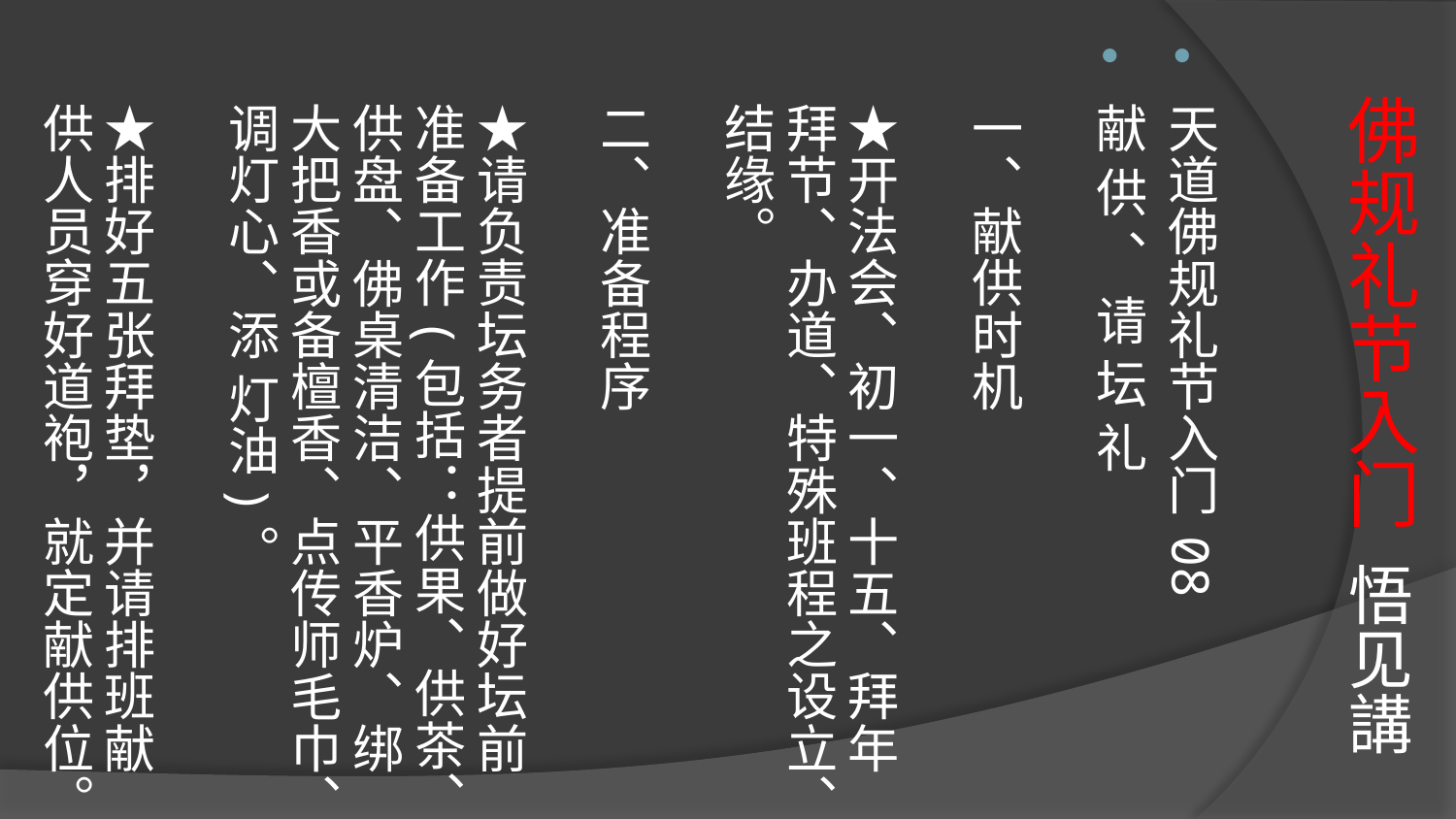

# 佛规礼节入门  悟见講
天道佛规礼节入门 08
献 供 、 请 坛 礼
一、献供时机
★开法会、初一、十五、拜年拜节、办道、特殊班程之设立、结缘。
二、准备程序
★请负责坛务者提前做好坛前准备工作(包括：供果、供茶、供盘、佛桌清洁、平香炉、绑大把香或备檀香、点传师毛巾、调灯心、添 灯油)。
★排好五张拜垫，并请排班献供人员穿好道袍，就定献供位。